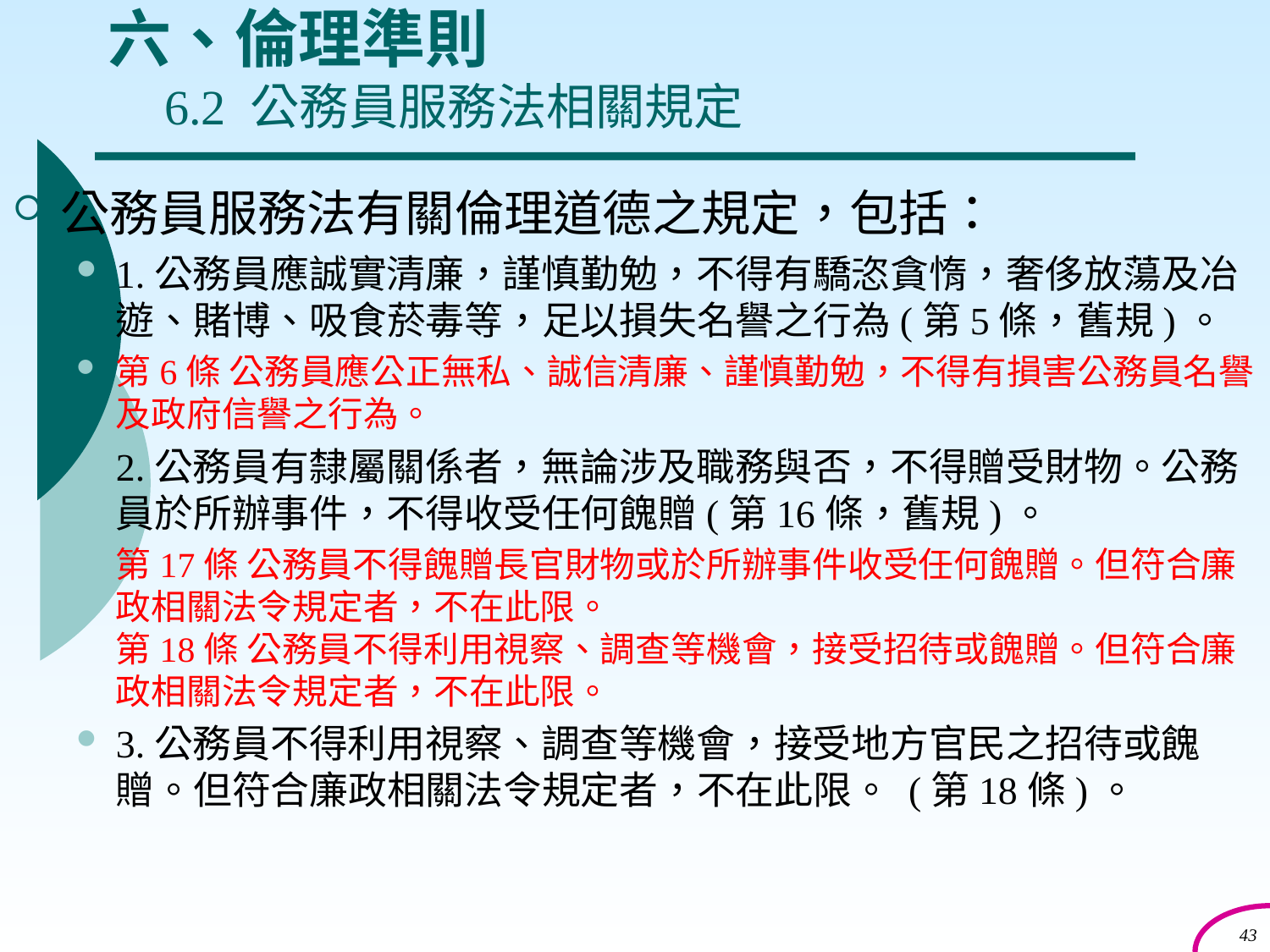

# 六、倫理準則 6.2 公務員服務法相關規定
公務員服務法有關倫理道德之規定，包括：
1.公務員應誠實清廉，謹慎勤勉，不得有驕恣貪惰，奢侈放蕩及冶遊、賭博、吸食菸毒等，足以損失名譽之行為(第5條，舊規)。
第6條 公務員應公正無私、誠信清廉、謹慎勤勉，不得有損害公務員名譽及政府信譽之行為。
2.公務員有隸屬關係者，無論涉及職務與否，不得贈受財物。公務員於所辦事件，不得收受任何餽贈(第16條，舊規)。
第17條 公務員不得餽贈長官財物或於所辦事件收受任何餽贈。但符合廉政相關法令規定者，不在此限。
第18條 公務員不得利用視察、調查等機會，接受招待或餽贈。但符合廉政相關法令規定者，不在此限。
3.公務員不得利用視察、調查等機會，接受地方官民之招待或餽贈。但符合廉政相關法令規定者，不在此限。 (第18條)。
43